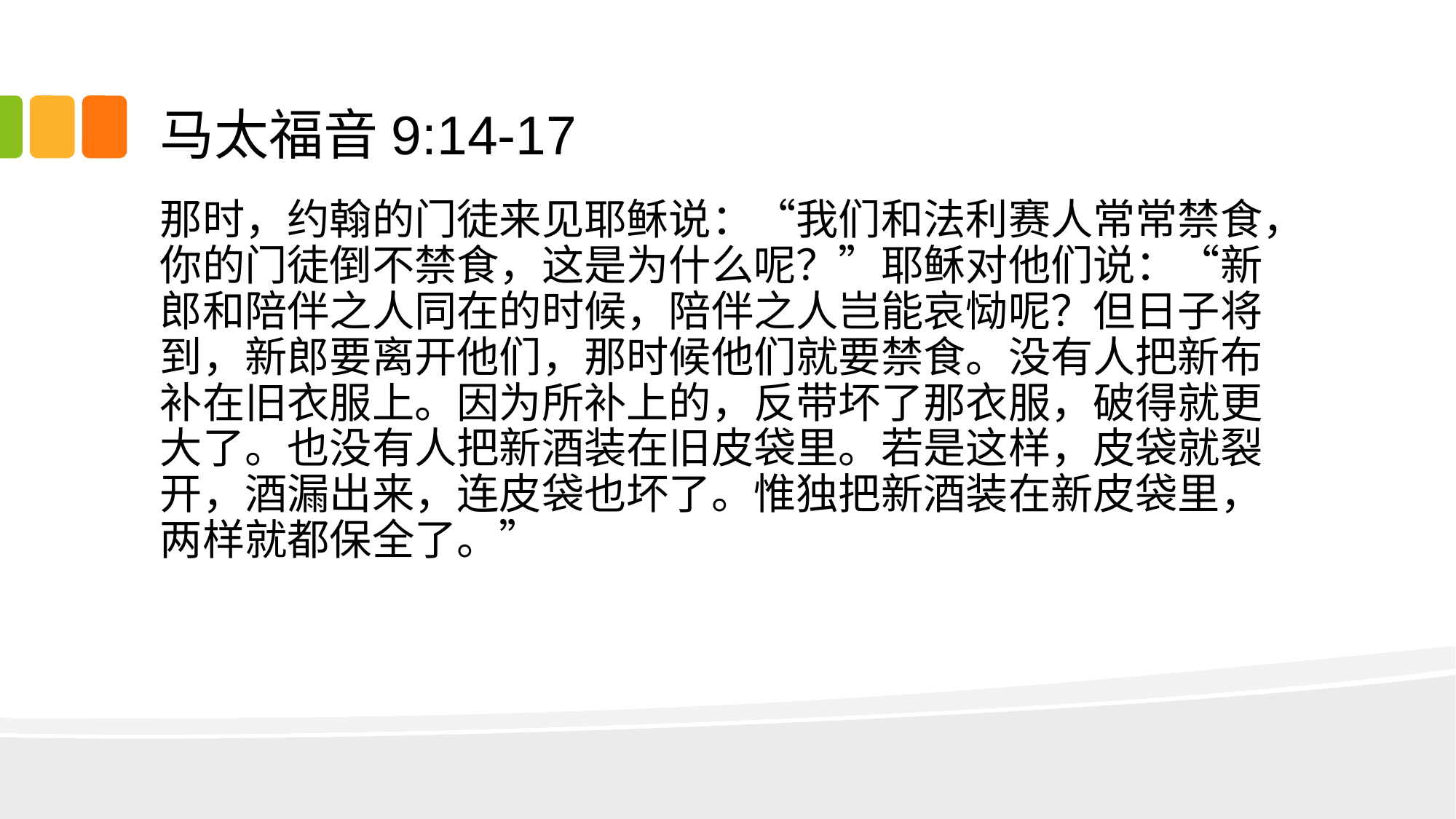

# 马太福音9:14-17
那时，约翰的门徒来见耶稣说：“我们和法利赛人常常禁食，你的门徒倒不禁食，这是为什么呢？”耶稣对他们说：“新郎和陪伴之人同在的时候，陪伴之人岂能哀恸呢？但日子将到，新郎要离开他们，那时候他们就要禁食。没有人把新布补在旧衣服上。因为所补上的，反带坏了那衣服，破得就更大了。也没有人把新酒装在旧皮袋里。若是这样，皮袋就裂开，酒漏出来，连皮袋也坏了。惟独把新酒装在新皮袋里，两样就都保全了。”